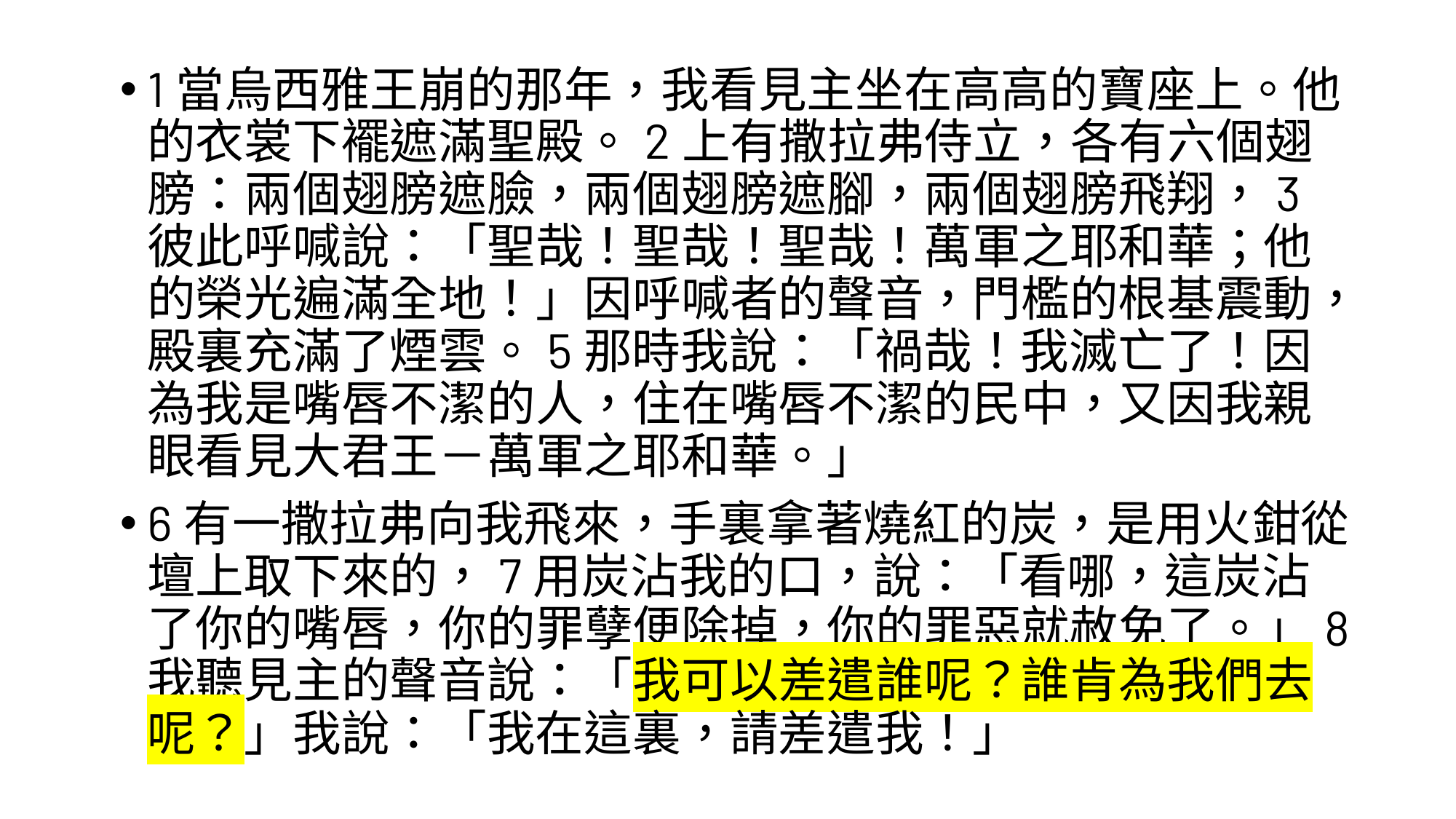

1當烏西雅王崩的那年，我看見主坐在高高的寶座上。他的衣裳下襬遮滿聖殿。2上有撒拉弗侍立，各有六個翅膀：兩個翅膀遮臉，兩個翅膀遮腳，兩個翅膀飛翔，3彼此呼喊說：「聖哉！聖哉！聖哉！萬軍之耶和華；他的榮光遍滿全地！」因呼喊者的聲音，門檻的根基震動，殿裏充滿了煙雲。5那時我說：「禍哉！我滅亡了！因為我是嘴唇不潔的人，住在嘴唇不潔的民中，又因我親眼看見大君王－萬軍之耶和華。」
6有一撒拉弗向我飛來，手裏拿著燒紅的炭，是用火鉗從壇上取下來的，7用炭沾我的口，說：「看哪，這炭沾了你的嘴唇，你的罪孽便除掉，你的罪惡就赦免了。」8我聽見主的聲音說：「我可以差遣誰呢？誰肯為我們去呢？」我說：「我在這裏，請差遣我！」